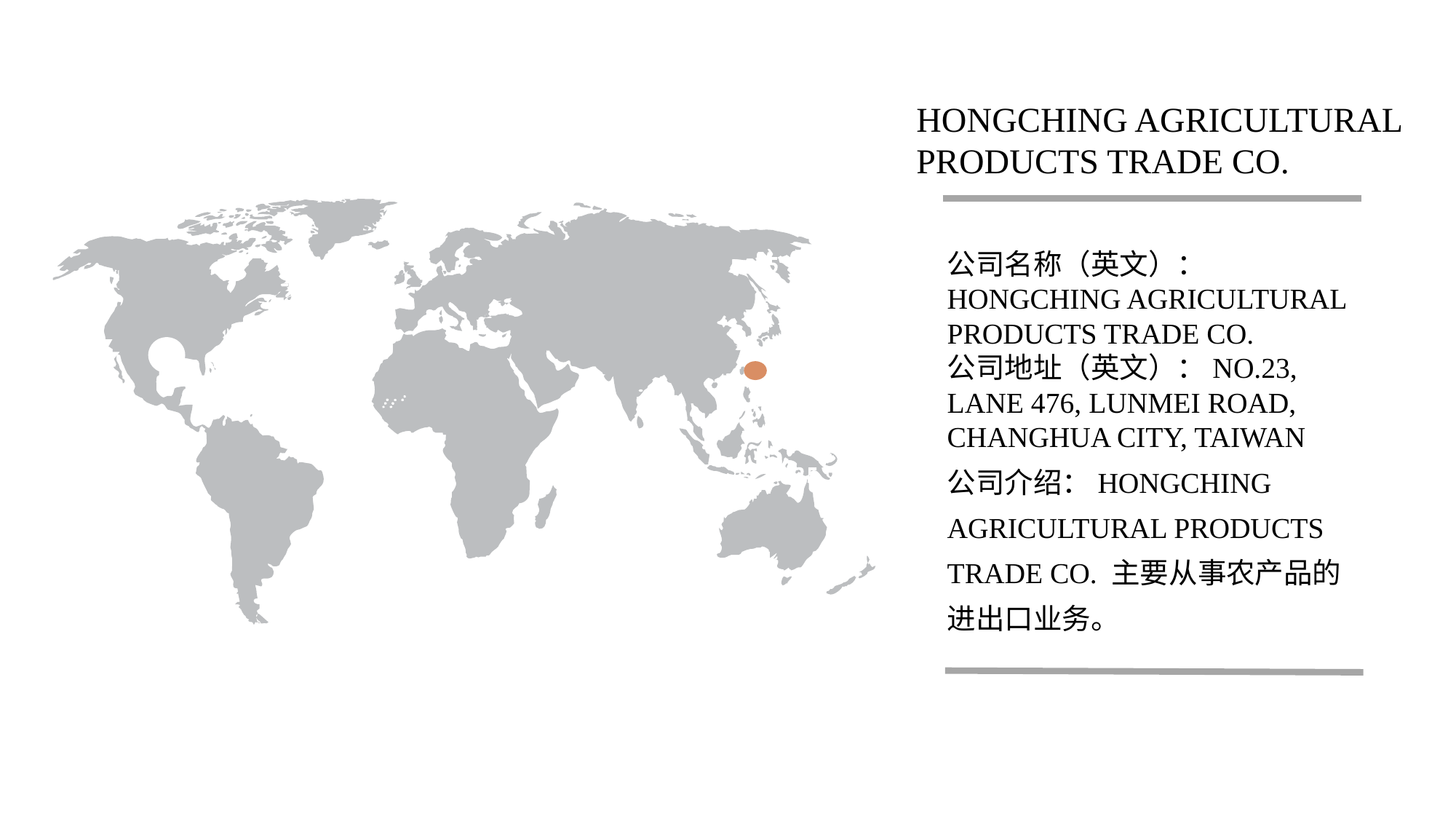

HONGCHING AGRICULTURAL PRODUCTS TRADE CO.

公司名称（英文）：HONGCHING AGRICULTURAL PRODUCTS TRADE CO.
公司地址（英文）：NO.23, LANE 476, LUNMEI ROAD, CHANGHUA CITY, TAIWAN
公司介绍：HONGCHING AGRICULTURAL PRODUCTS TRADE CO. 主要从事农产品的进出口业务。